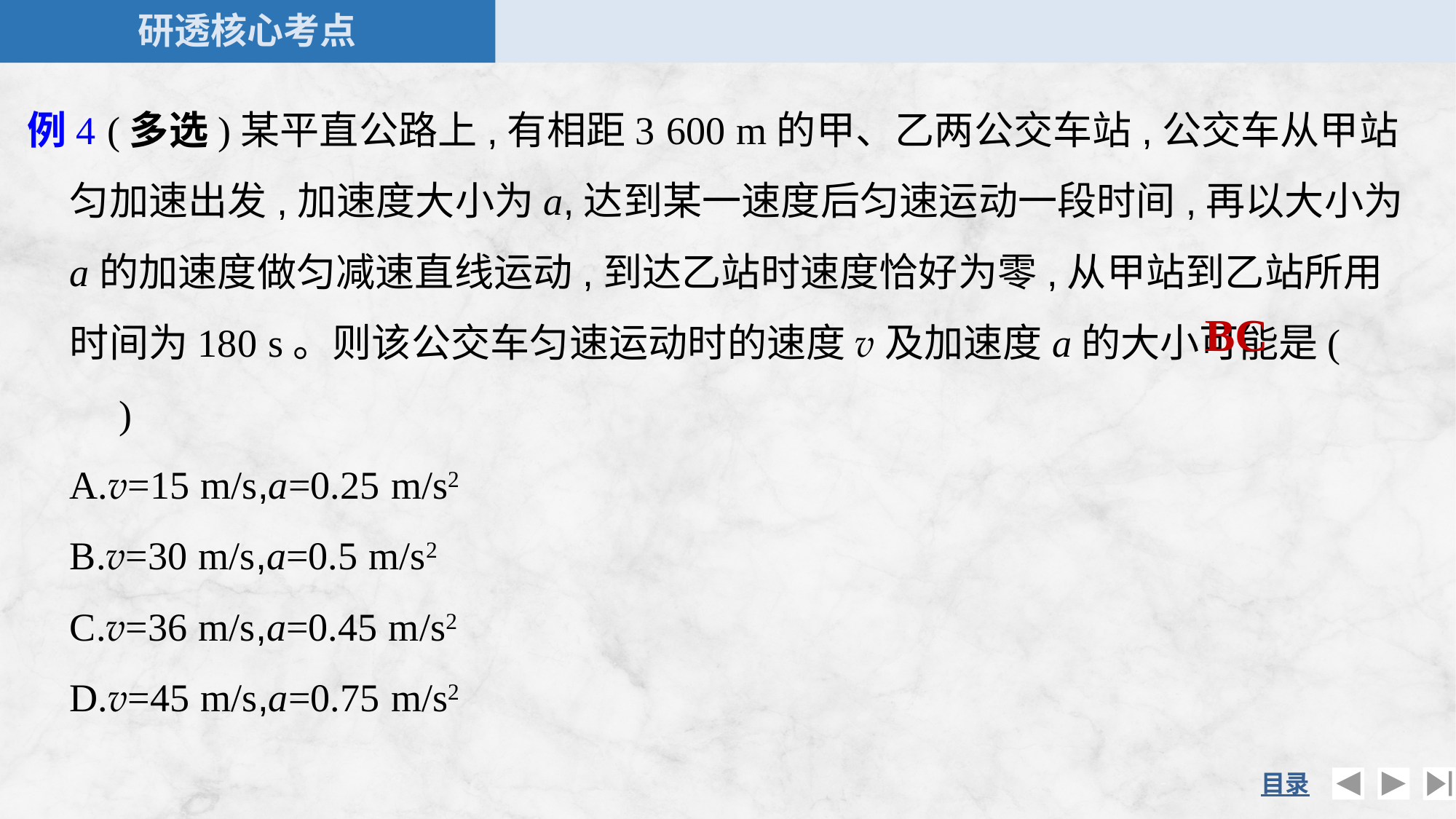

例4 (多选)某平直公路上,有相距3 600 m的甲、乙两公交车站,公交车从甲站匀加速出发,加速度大小为a,达到某一速度后匀速运动一段时间,再以大小为a的加速度做匀减速直线运动,到达乙站时速度恰好为零,从甲站到乙站所用时间为180 s。则该公交车匀速运动时的速度v及加速度a的大小可能是(　　)
	A.v=15 m/s,a=0.25 m/s2
	B.v=30 m/s,a=0.5 m/s2
	C.v=36 m/s,a=0.45 m/s2
	D.v=45 m/s,a=0.75 m/s2
BC